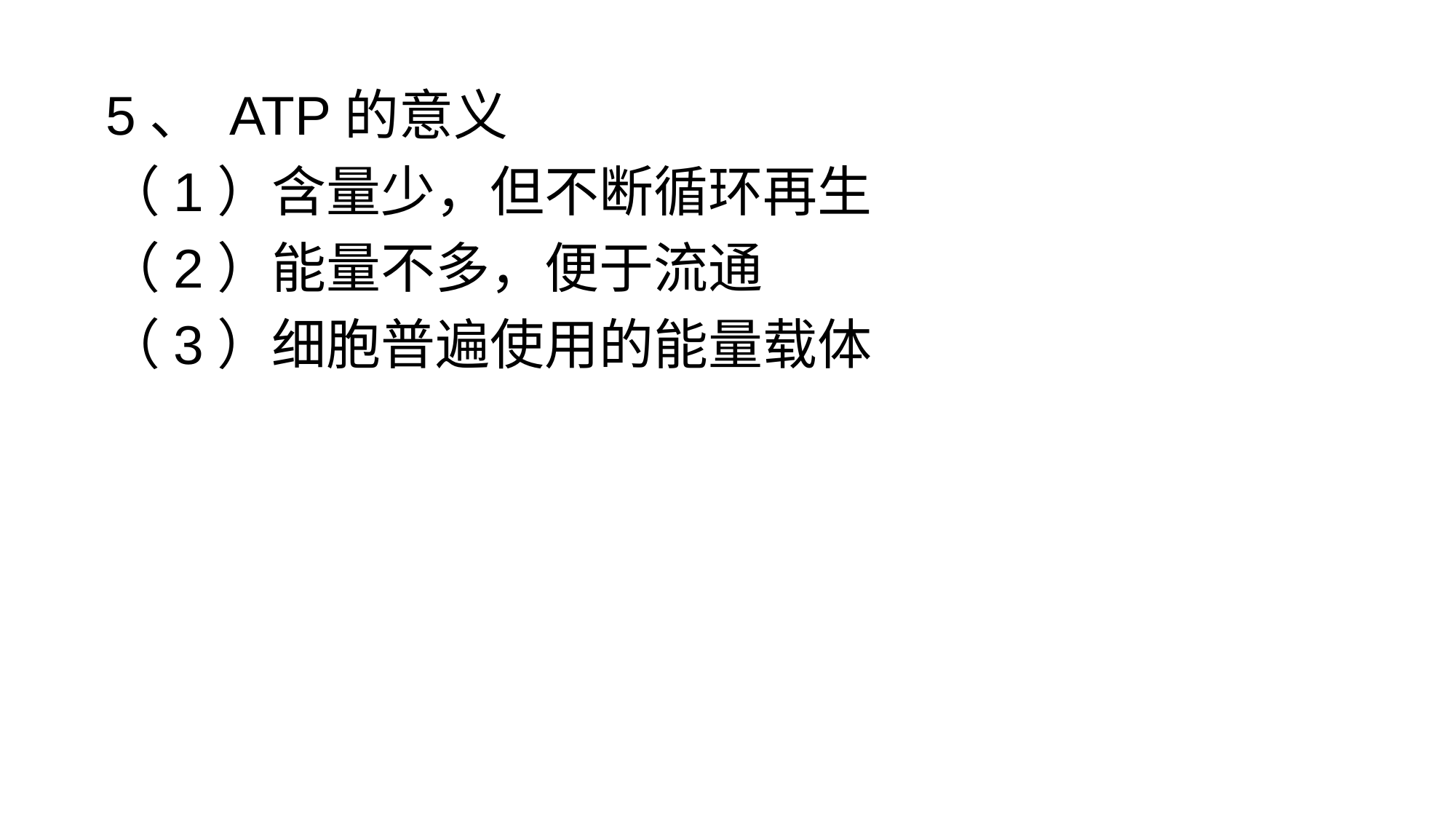

5、 ATP的意义
（1）含量少，但不断循环再生
（2）能量不多，便于流通
（3）细胞普遍使用的能量载体